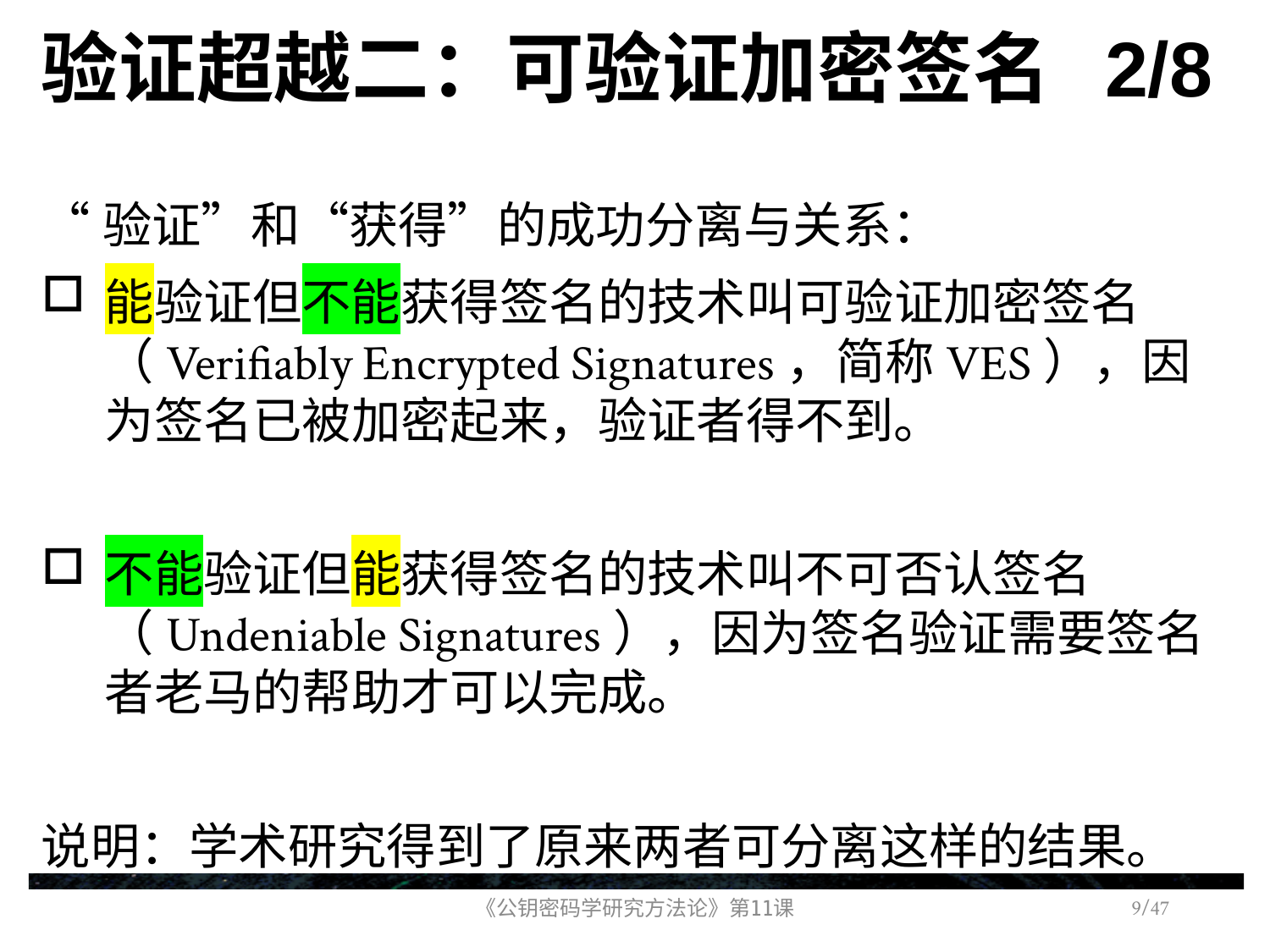

# 验证超越二：可验证加密签名  2/8
“验证”和“获得”的成功分离与关系：
能验证但不能获得签名的技术叫可验证加密签名（Verifiably Encrypted Signatures，简称VES），因为签名已被加密起来，验证者得不到。

不能验证但能获得签名的技术叫不可否认签名（Undeniable Signatures），因为签名验证需要签名者老马的帮助才可以完成。

说明：学术研究得到了原来两者可分离这样的结果。
《公钥密码学研究方法论》第11课
9/47